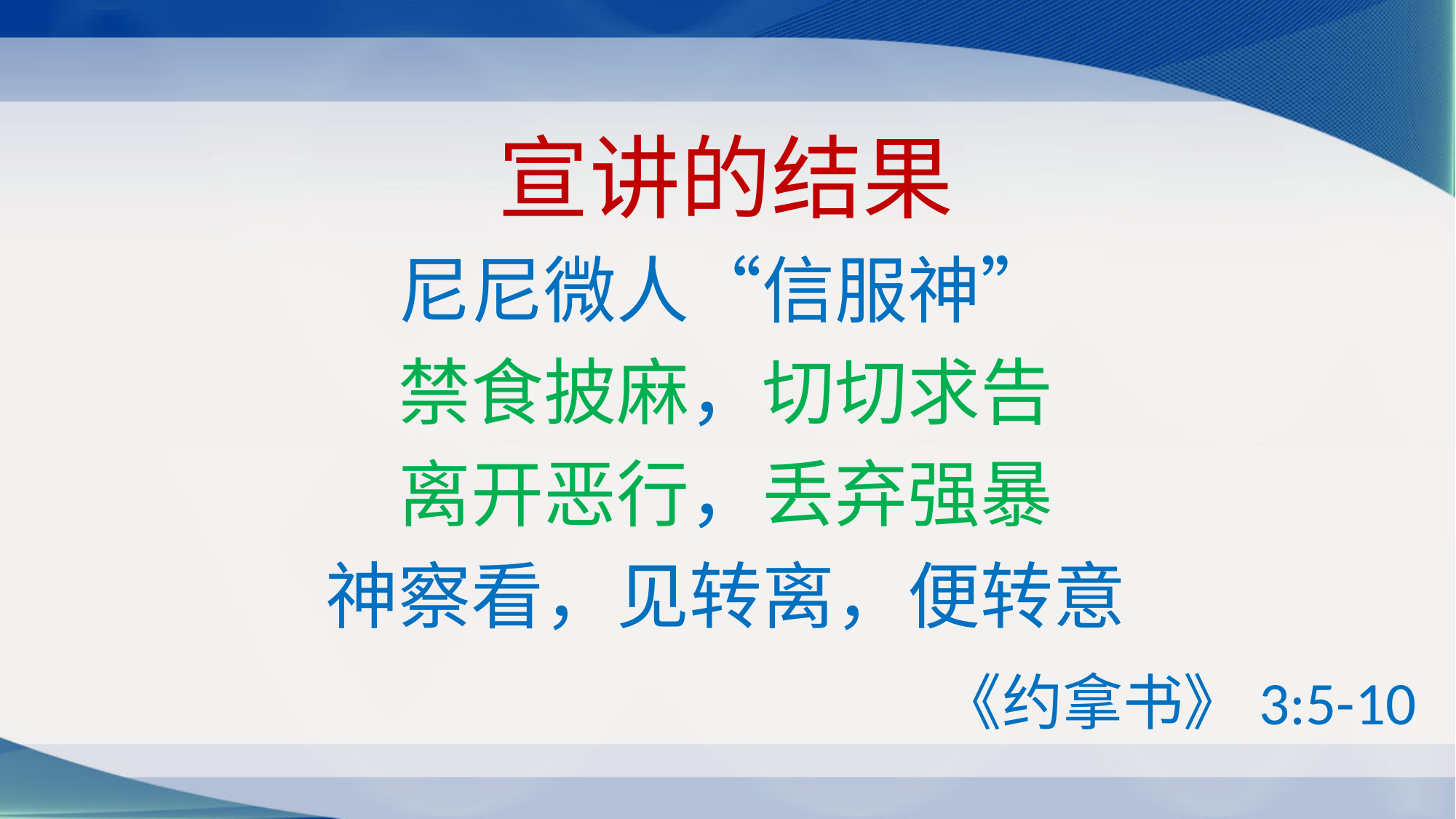

宣讲的结果
尼尼微人“信服神”
禁食披麻，切切求告
离开恶行，丢弃强暴
神察看，见转离，便转意
                                                        《约拿书》3:5-10